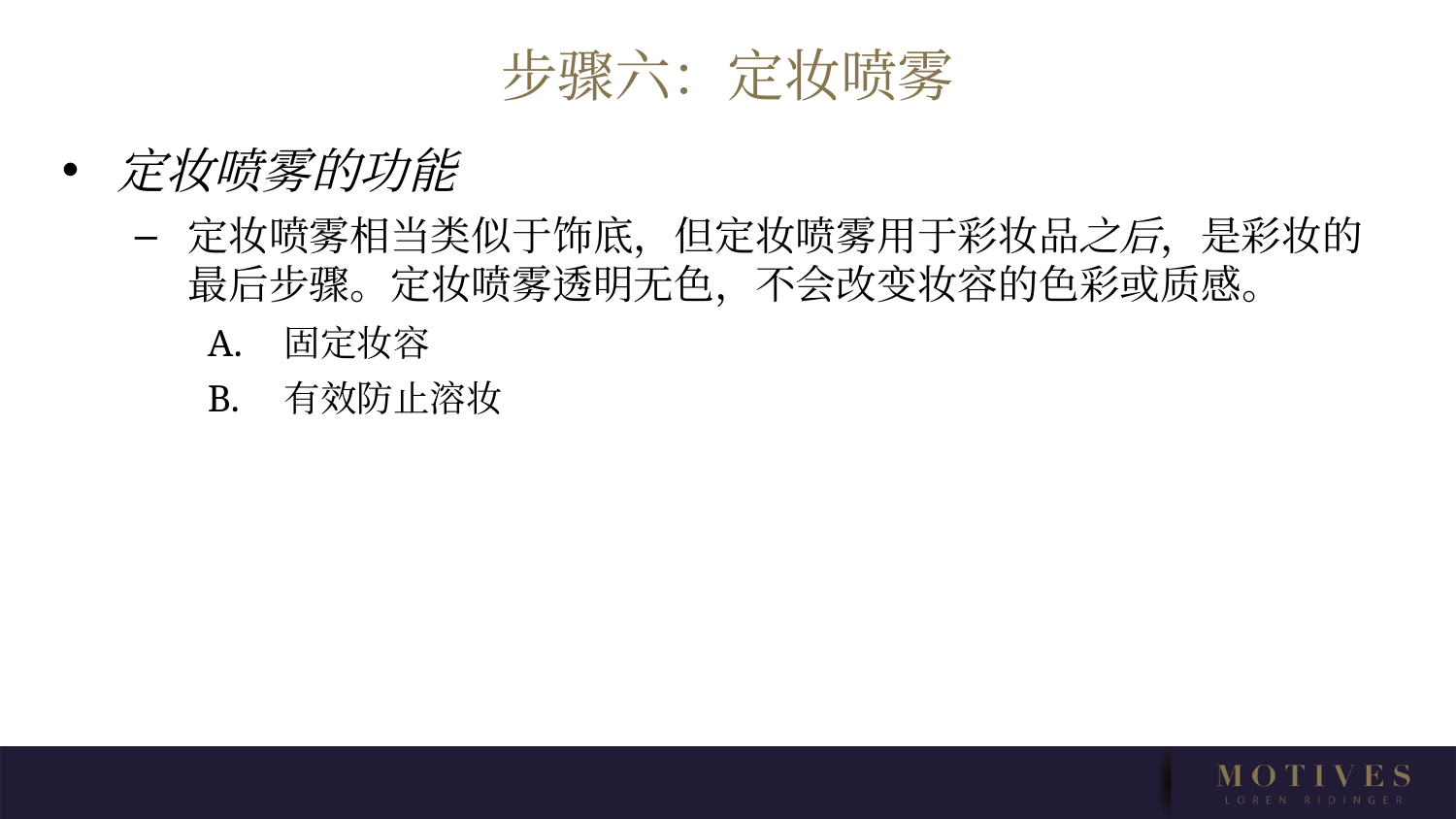

# 步骤六：定妆喷雾
定妆喷雾的功能
定妆喷雾相当类似于饰底，但定妆喷雾用于彩妆品之后，是彩妆的最后步骤。定妆喷雾透明无色，不会改变妆容的色彩或质感。
固定妆容
有效防止溶妆